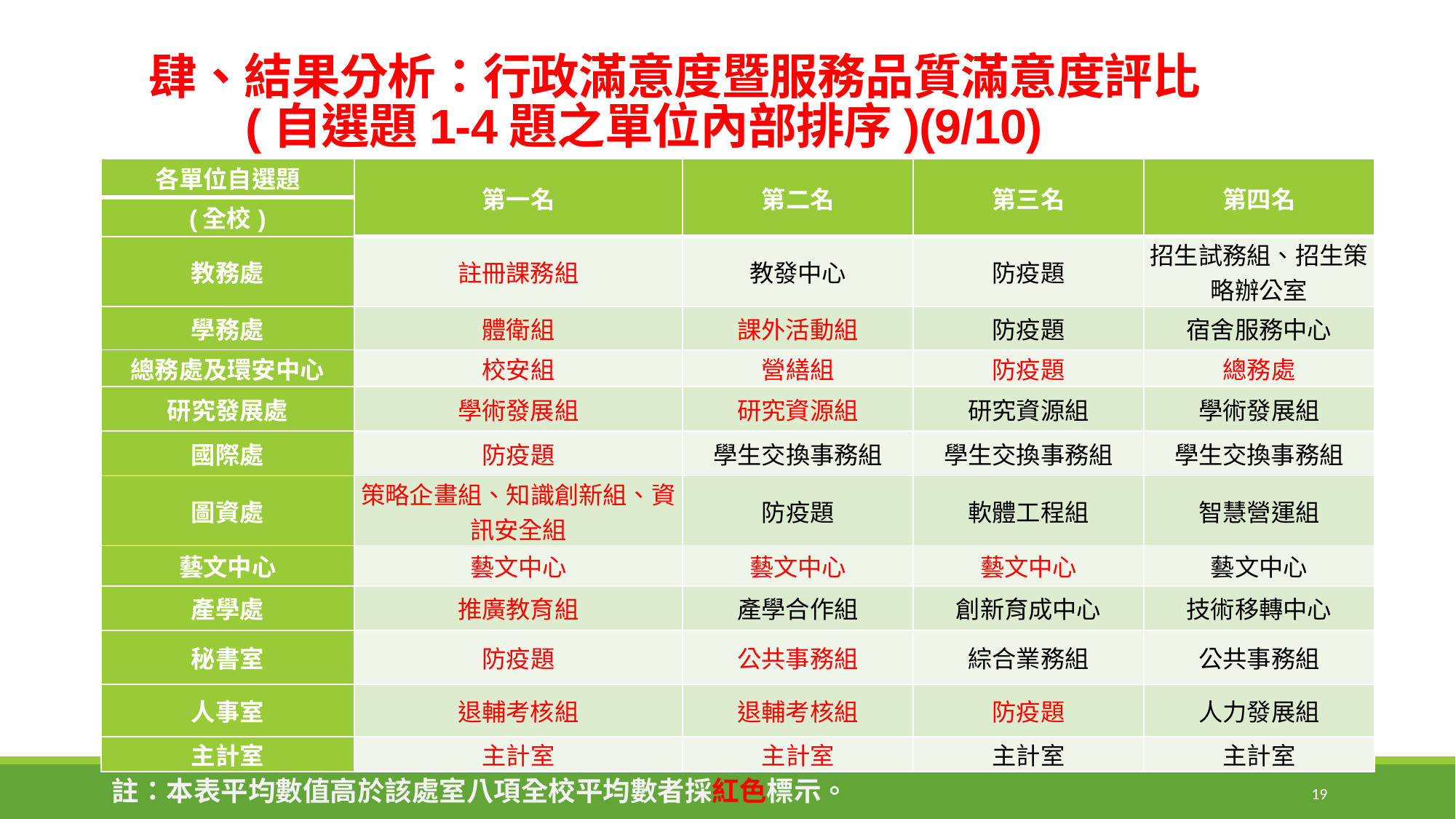

# 肆、結果分析：行政滿意度暨服務品質滿意度評比 (自選題1-4題之單位內部排序)(9/10)
| 各單位自選題 | 第一名 | 第二名 | 第三名 | 第四名 |
| --- | --- | --- | --- | --- |
| (全校) |  |  |  |  |
| 教務處 | 註冊課務組 | 教發中心 | 防疫題 | 招生試務組、招生策略辦公室 |
| 學務處 | 體衛組 | 課外活動組 | 防疫題 | 宿舍服務中心 |
| 總務處及環安中心 | 校安組 | 營繕組 | 防疫題 | 總務處 |
| 研究發展處 | 學術發展組 | 研究資源組 | 研究資源組 | 學術發展組 |
| 國際處 | 防疫題 | 學生交換事務組 | 學生交換事務組 | 學生交換事務組 |
| 圖資處 | 策略企畫組、知識創新組、資訊安全組 | 防疫題 | 軟體工程組 | 智慧營運組 |
| 藝文中心 | 藝文中心 | 藝文中心 | 藝文中心 | 藝文中心 |
| 產學處 | 推廣教育組 | 產學合作組 | 創新育成中心 | 技術移轉中心 |
| 秘書室 | 防疫題 | 公共事務組 | 綜合業務組 | 公共事務組 |
| 人事室 | 退輔考核組 | 退輔考核組 | 防疫題 | 人力發展組 |
| 主計室 | 主計室 | 主計室 | 主計室 | 主計室 |
註：本表平均數值高於該處室八項全校平均數者採紅色標示。
19